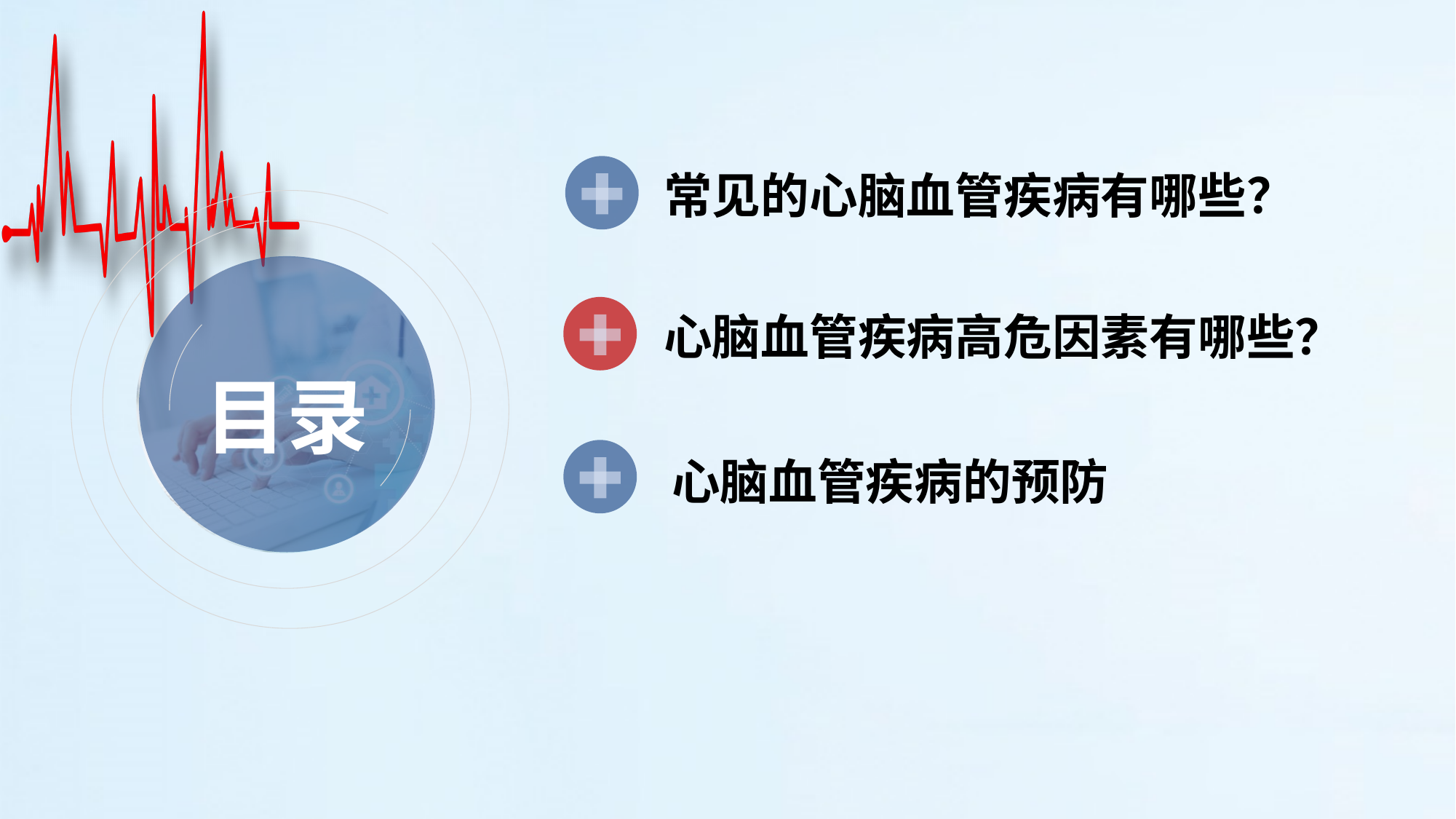

常见的心脑血管疾病有哪些？

心脑血管疾病高危因素有哪些？
目录

心脑血管疾病的预防